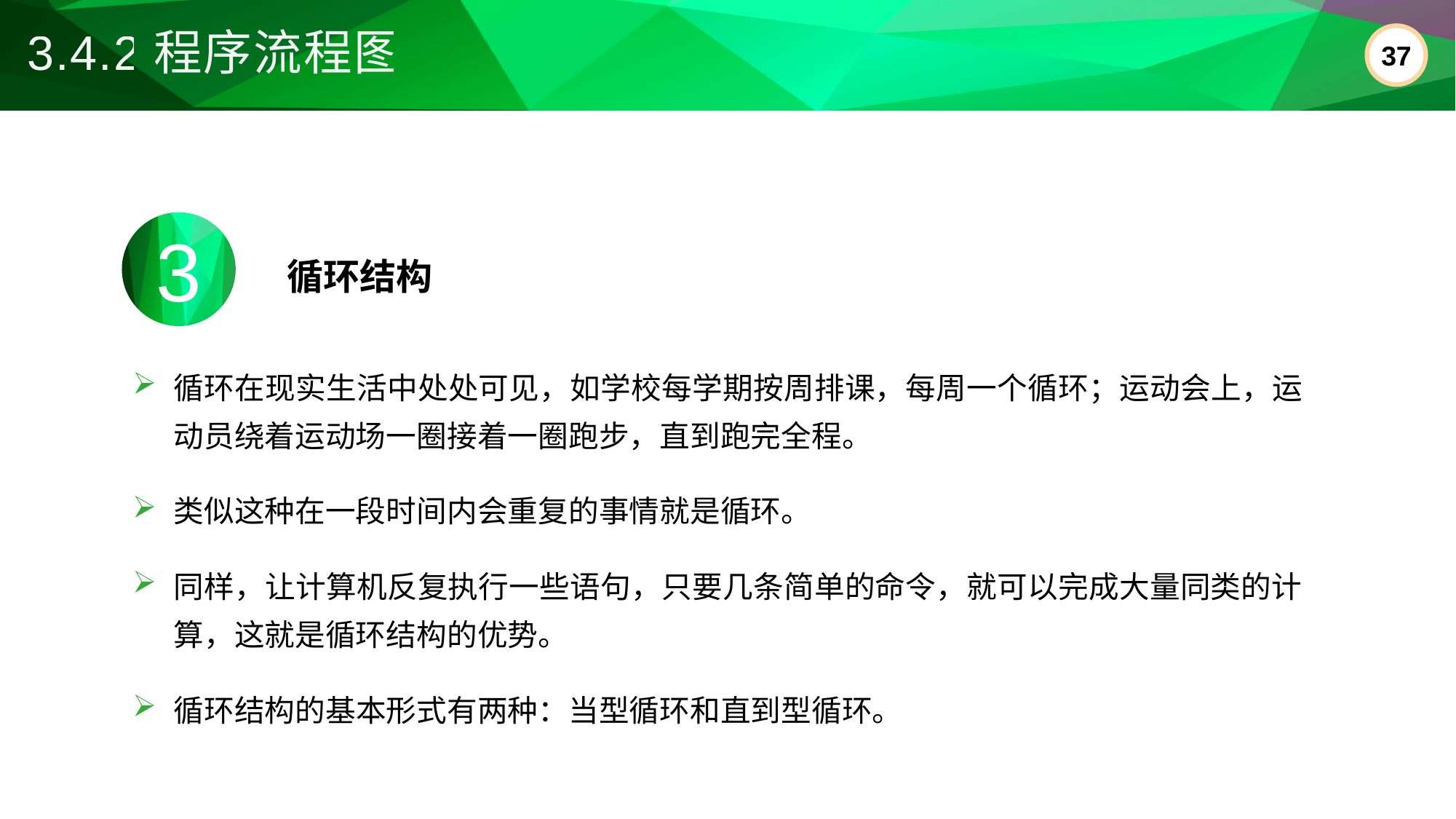

3.4.2程序流程图
3
循环结构
循环在现实生活中处处可见，如学校每学期按周排课，每周一个循环；运动会上，运动员绕着运动场一圈接着一圈跑步，直到跑完全程。
类似这种在一段时间内会重复的事情就是循环。
同样，让计算机反复执行一些语句，只要几条简单的命令，就可以完成大量同类的计算，这就是循环结构的优势。
循环结构的基本形式有两种：当型循环和直到型循环。